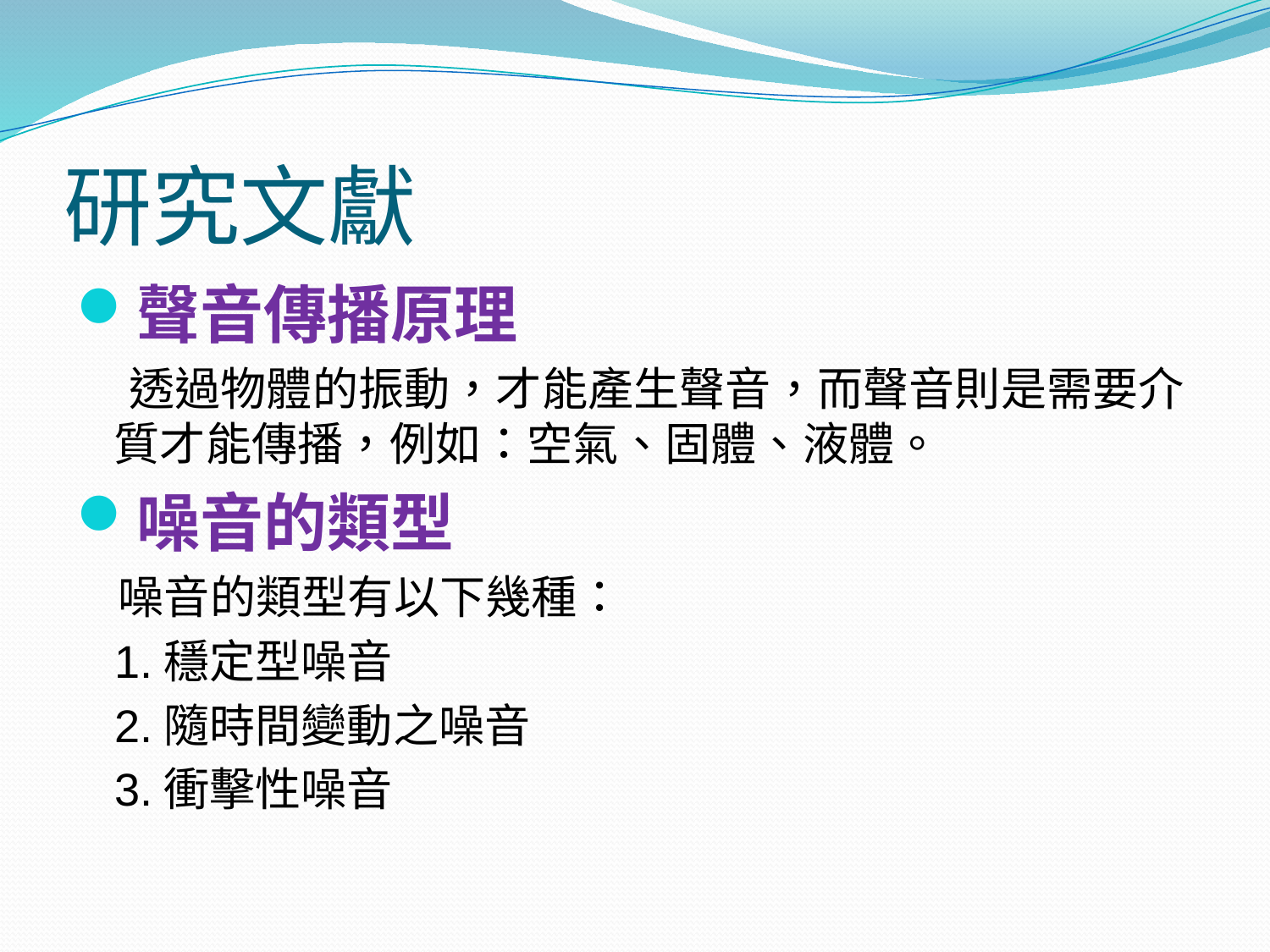

# 研究文獻
聲音傳播原理
    透過物體的振動，才能產生聲音，而聲音則是需要介質才能傳播，例如：空氣、固體、液體。
噪音的類型
   噪音的類型有以下幾種：
   1.穩定型噪音
   2.隨時間變動之噪音
   3.衝擊性噪音